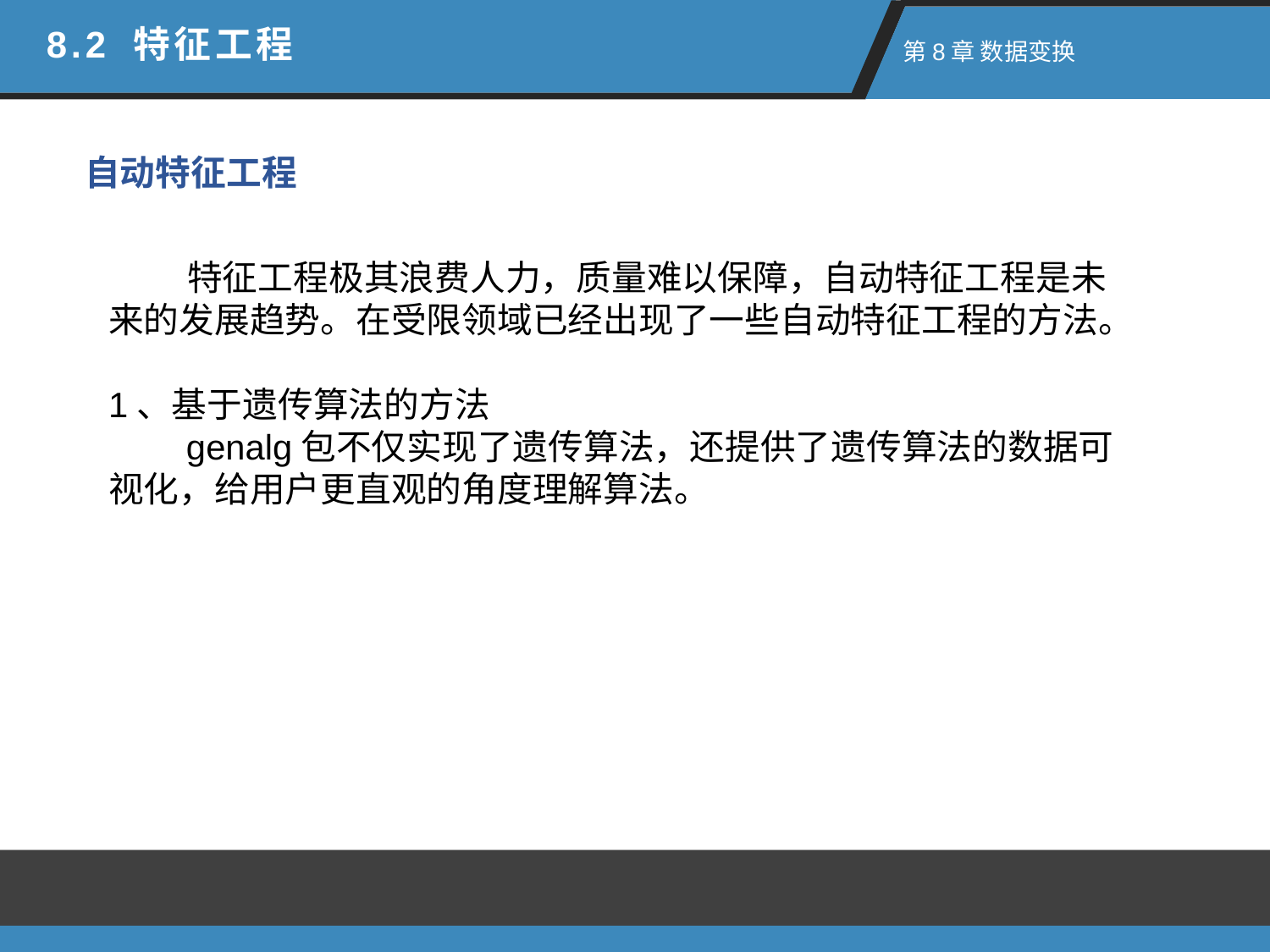

8.2 特征工程
  第8章 数据变换
自动特征工程
         特征工程极其浪费人力，质量难以保障，自动特征工程是未来的发展趋势。在受限领域已经出现了一些自动特征工程的方法。

1、基于遗传算法的方法
        genalg包不仅实现了遗传算法，还提供了遗传算法的数据可视化，给用户更直观的角度理解算法。